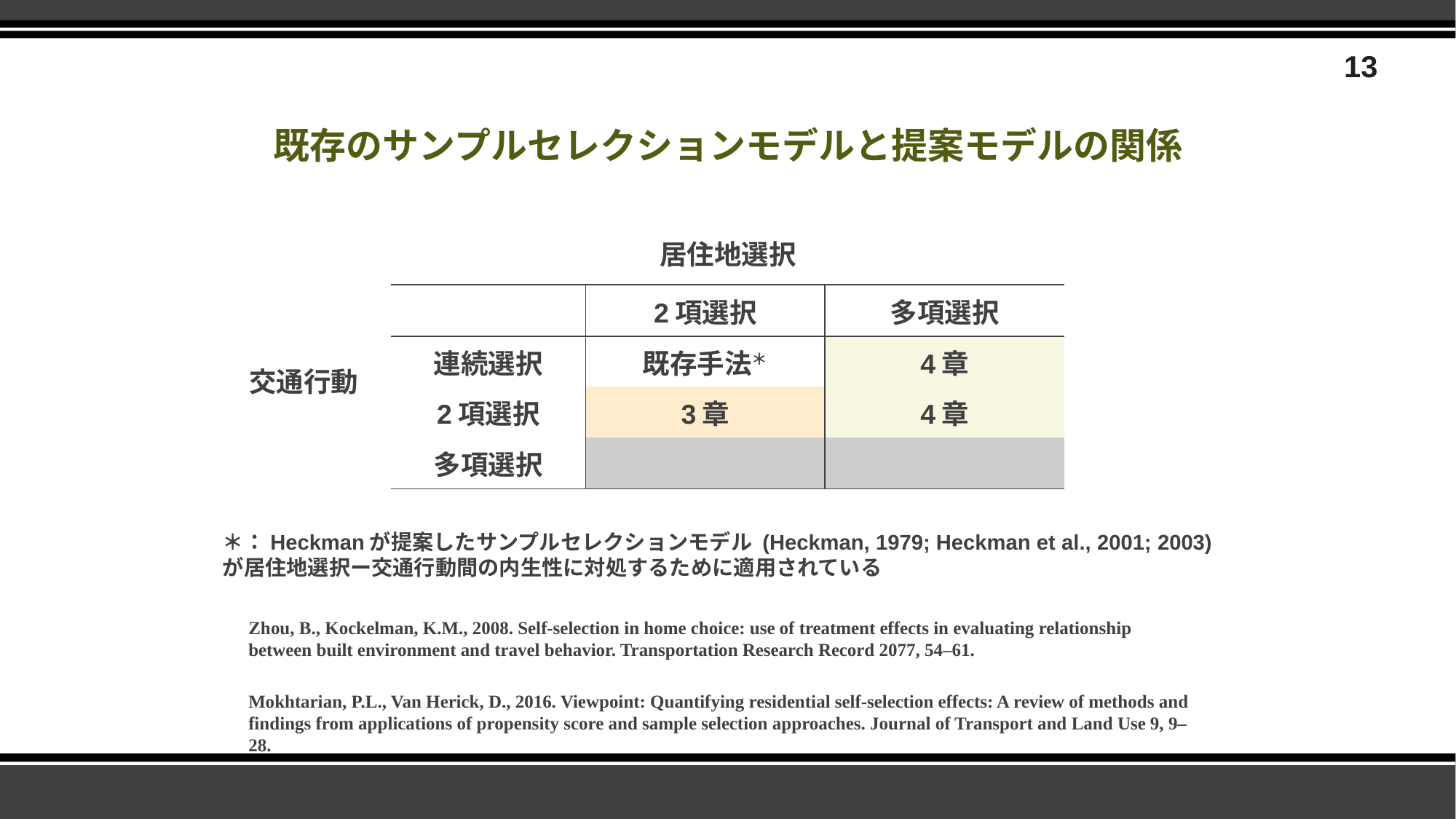

13
# 既存のサンプルセレクションモデルと提案モデルの関係
居住地選択
|  | 2項選択 | 多項選択 |
| --- | --- | --- |
| 連続選択 | 既存手法＊ | 4章 |
| 2項選択 | 3章 | 4章 |
| 多項選択 |  |  |
交通行動
＊：Heckmanが提案したサンプルセレクションモデル (Heckman, 1979; Heckman et al., 2001; 2003) が居住地選択ー交通行動間の内生性に対処するために適用されている
Zhou, B., Kockelman, K.M., 2008. Self-selection in home choice: use of treatment effects in evaluating relationship between built environment and travel behavior. Transportation Research Record 2077, 54–61.
Mokhtarian, P.L., Van Herick, D., 2016. Viewpoint: Quantifying residential self-selection effects: A review of methods and findings from applications of propensity score and sample selection approaches. Journal of Transport and Land Use 9, 9–28.